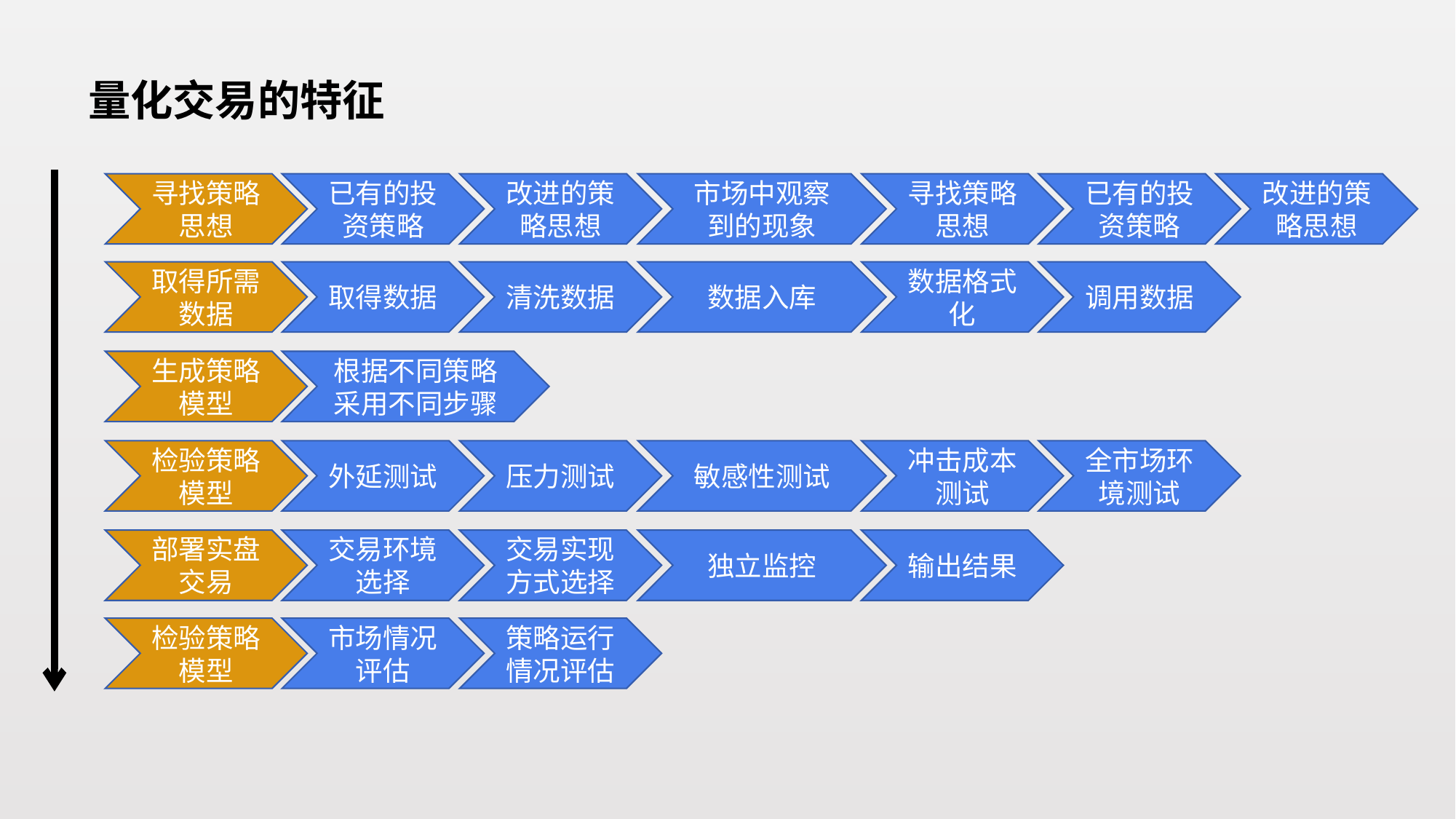

# 量化交易的特征
寻找策略思想
已有的投资策略
改进的策略思想
市场中观察到的现象
寻找策略思想
已有的投资策略
改进的策略思想
取得所需数据
取得数据
清洗数据
数据入库
数据格式化
调用数据
生成策略模型
根据不同策略采用不同步骤
检验策略模型
外延测试
压力测试
敏感性测试
冲击成本测试
全市场环境测试
部署实盘交易
交易环境选择
交易实现方式选择
独立监控
输出结果
检验策略模型
市场情况评估
策略运行情况评估